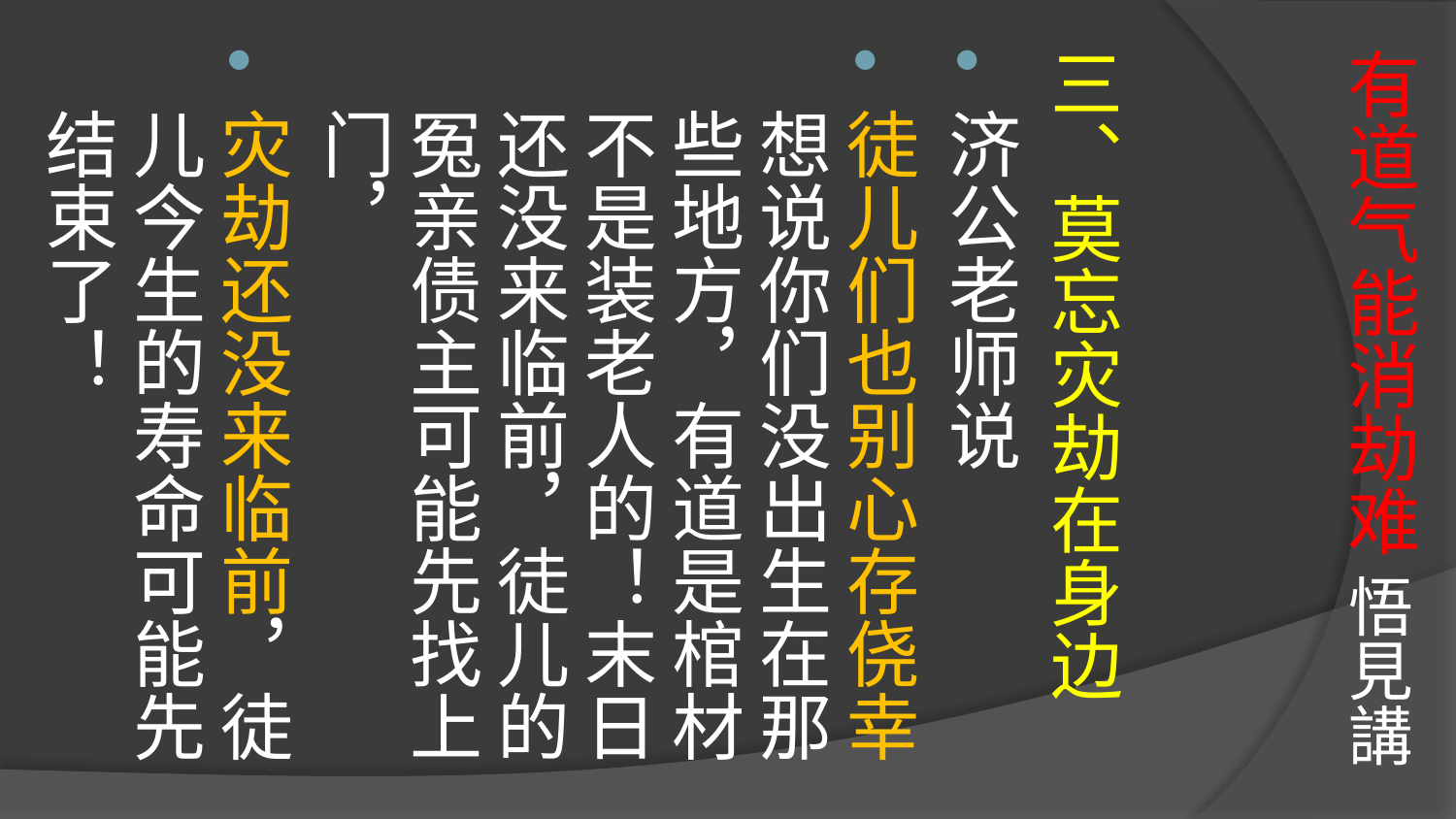

# 有道气能消劫难 悟見講
三、莫忘灾劫在身边
济公老师说
徒儿们也别心存侥幸想说你们没出生在那些地方，有道是棺材不是装老人的！末日还没来临前，徒儿的冤亲债主可能先找上门，
灾劫还没来临前，徒儿今生的寿命可能先结束了！